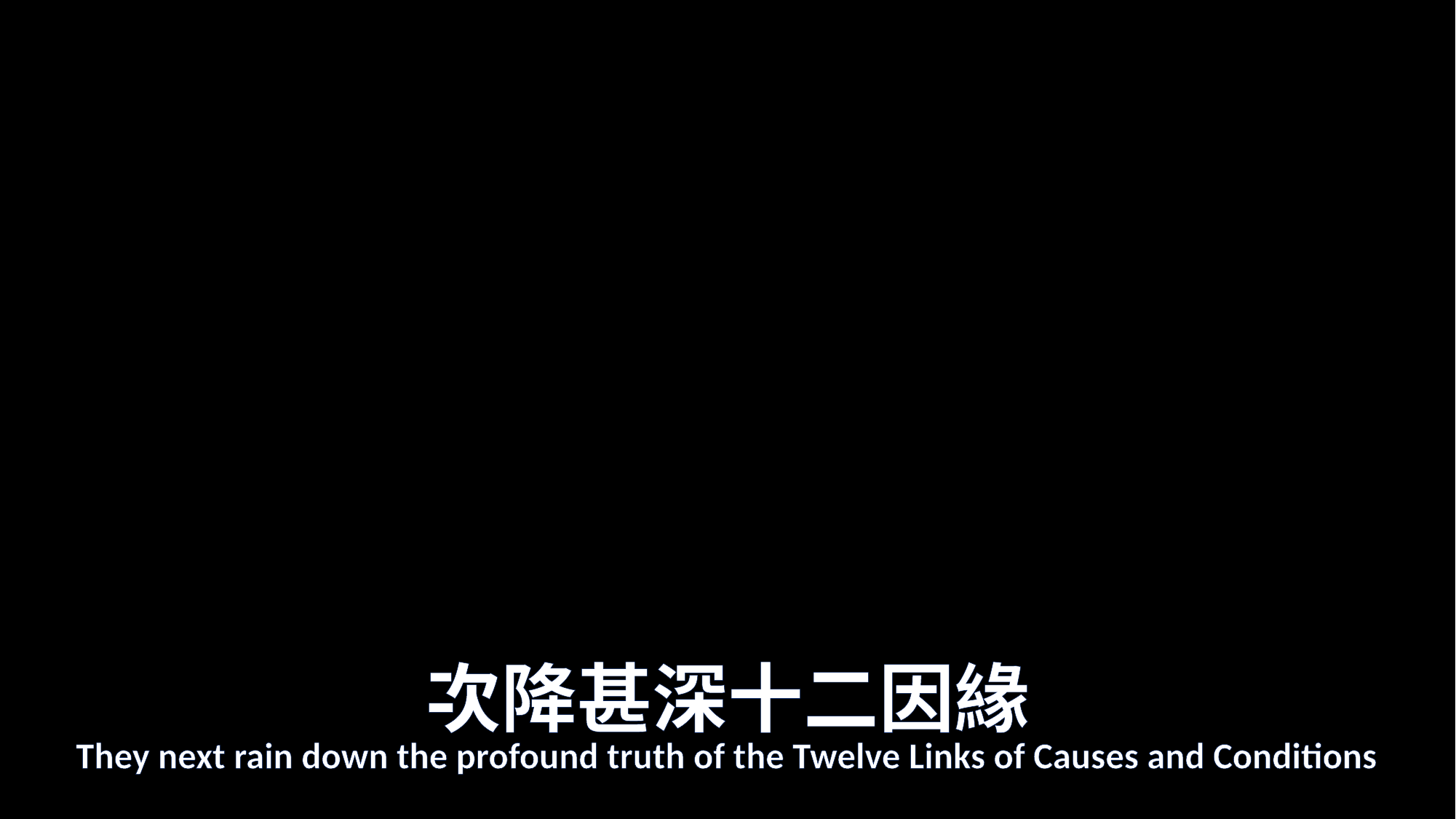

# 次降甚深十二因緣
They next rain down the profound truth of the Twelve Links of Causes and Conditions